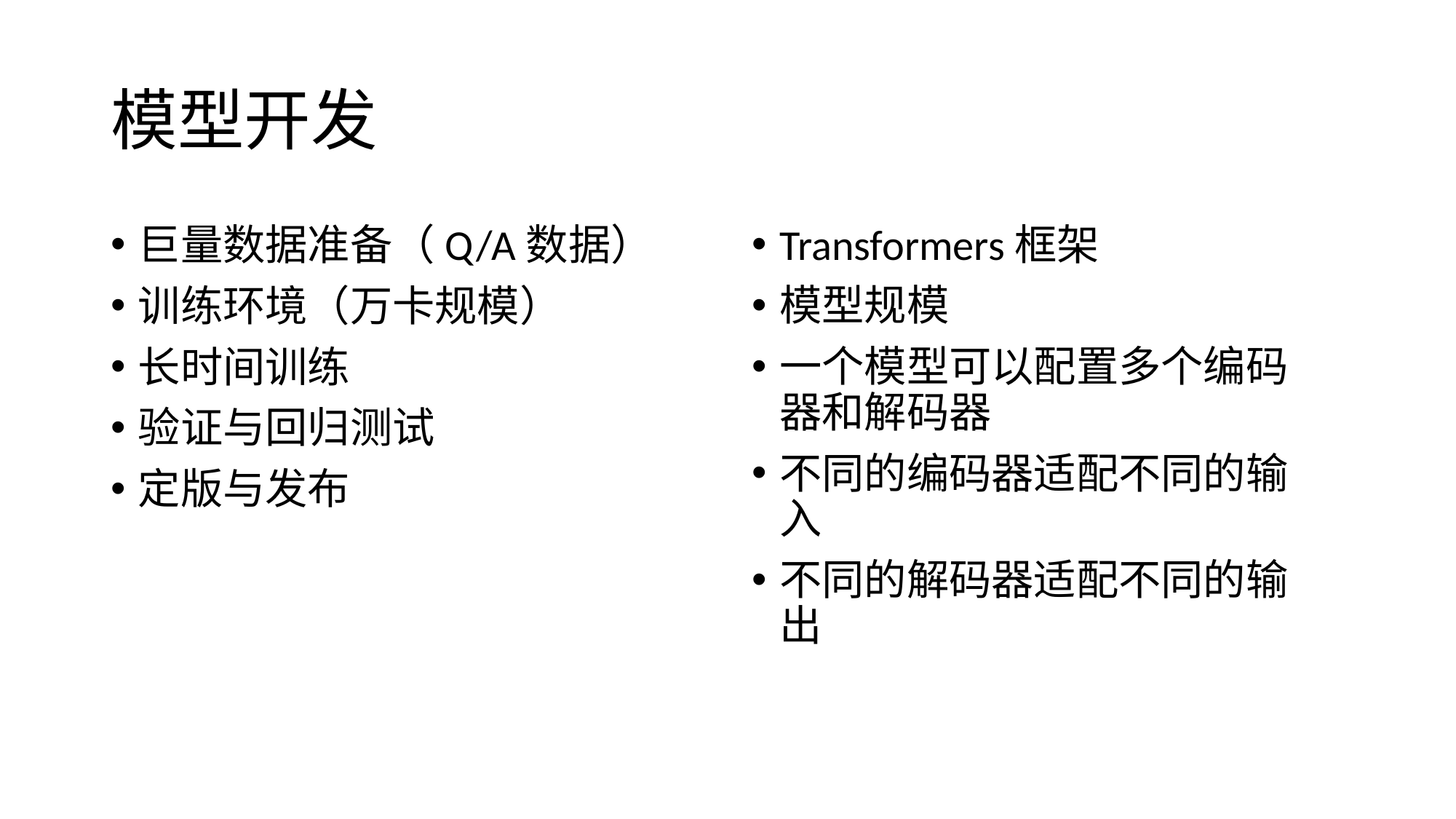

# 模型开发
Transformers框架
模型规模
一个模型可以配置多个编码器和解码器
不同的编码器适配不同的输入
不同的解码器适配不同的输出
巨量数据准备（Q/A数据）
训练环境（万卡规模）
长时间训练
验证与回归测试
定版与发布